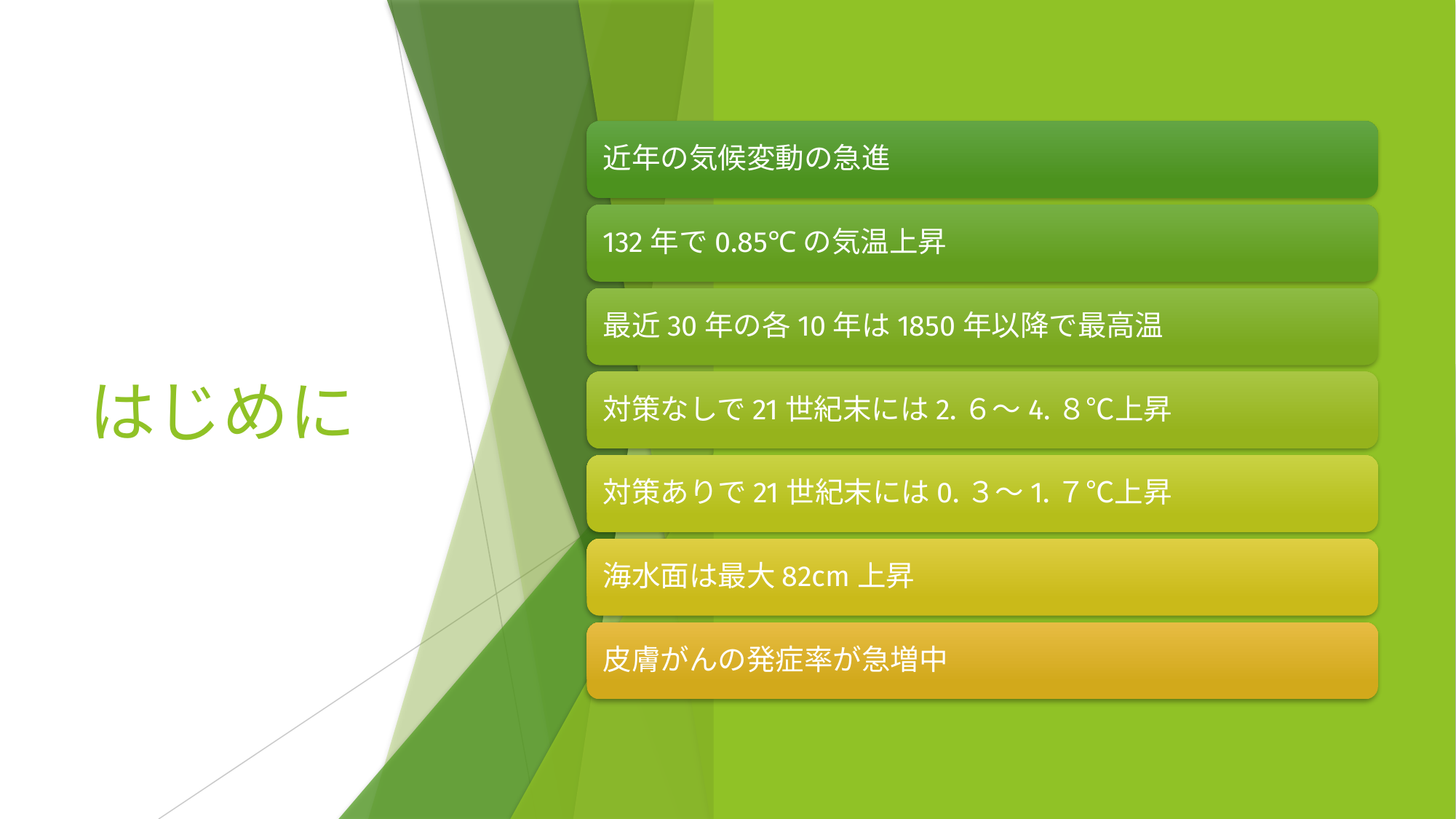

近年の気候変動の急進
132年で0.85℃の気温上昇
最近30年の各10年は1850年以降で最高温
対策なしで21世紀末には2.６〜4.８℃上昇
対策ありで21世紀末には0.３〜1.７℃上昇
海水面は最大82cm上昇
皮膚がんの発症率が急増中
# はじめに